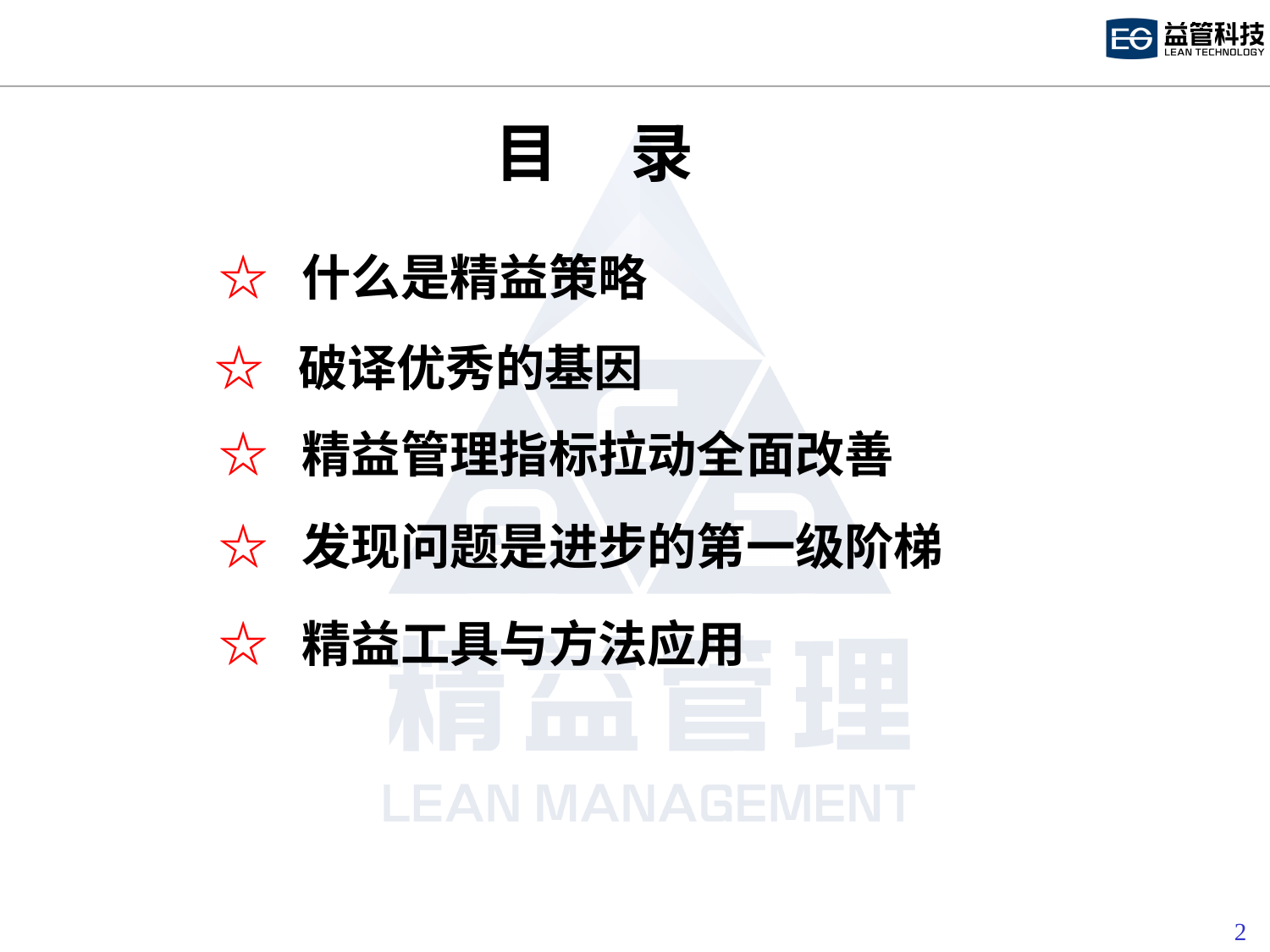

# 目     录
 ☆  什么是精益策略
 ☆  破译优秀的基因
 ☆  精益管理指标拉动全面改善
 ☆  发现问题是进步的第一级阶梯
 ☆  精益工具与方法应用